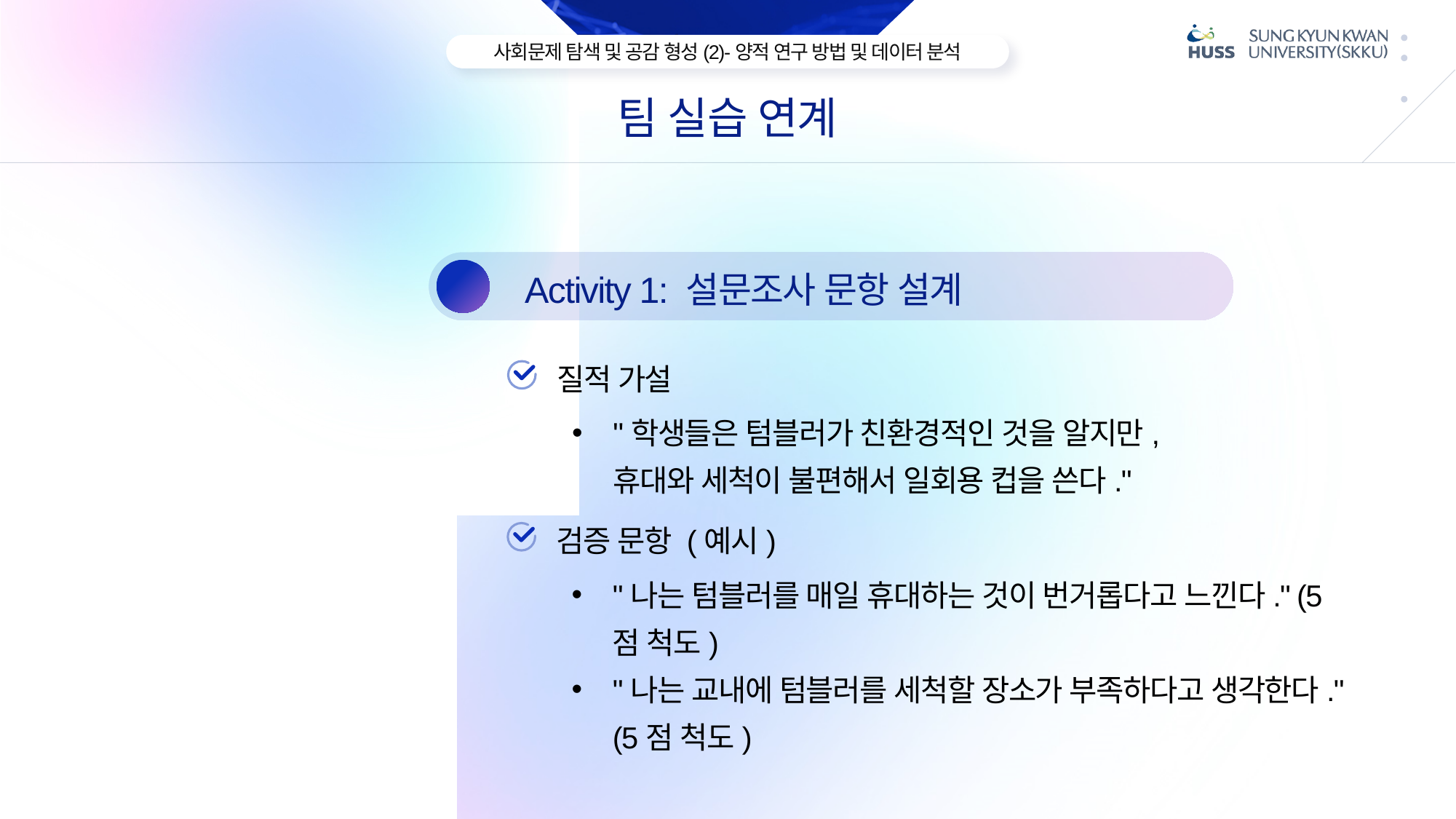

팀 실습 연계
Activity 1: 설문조사 문항 설계
1
질적 가설

"학생들은 텀블러가 친환경적인 것을 알지만,
휴대와 세척이 불편해서 일회용 컵을 쓴다."
검증 문항 (예시)

"나는 텀블러를 매일 휴대하는 것이 번거롭다고 느낀다." (5점 척도)
"나는 교내에 텀블러를 세척할 장소가 부족하다고 생각한다." (5점 척도)